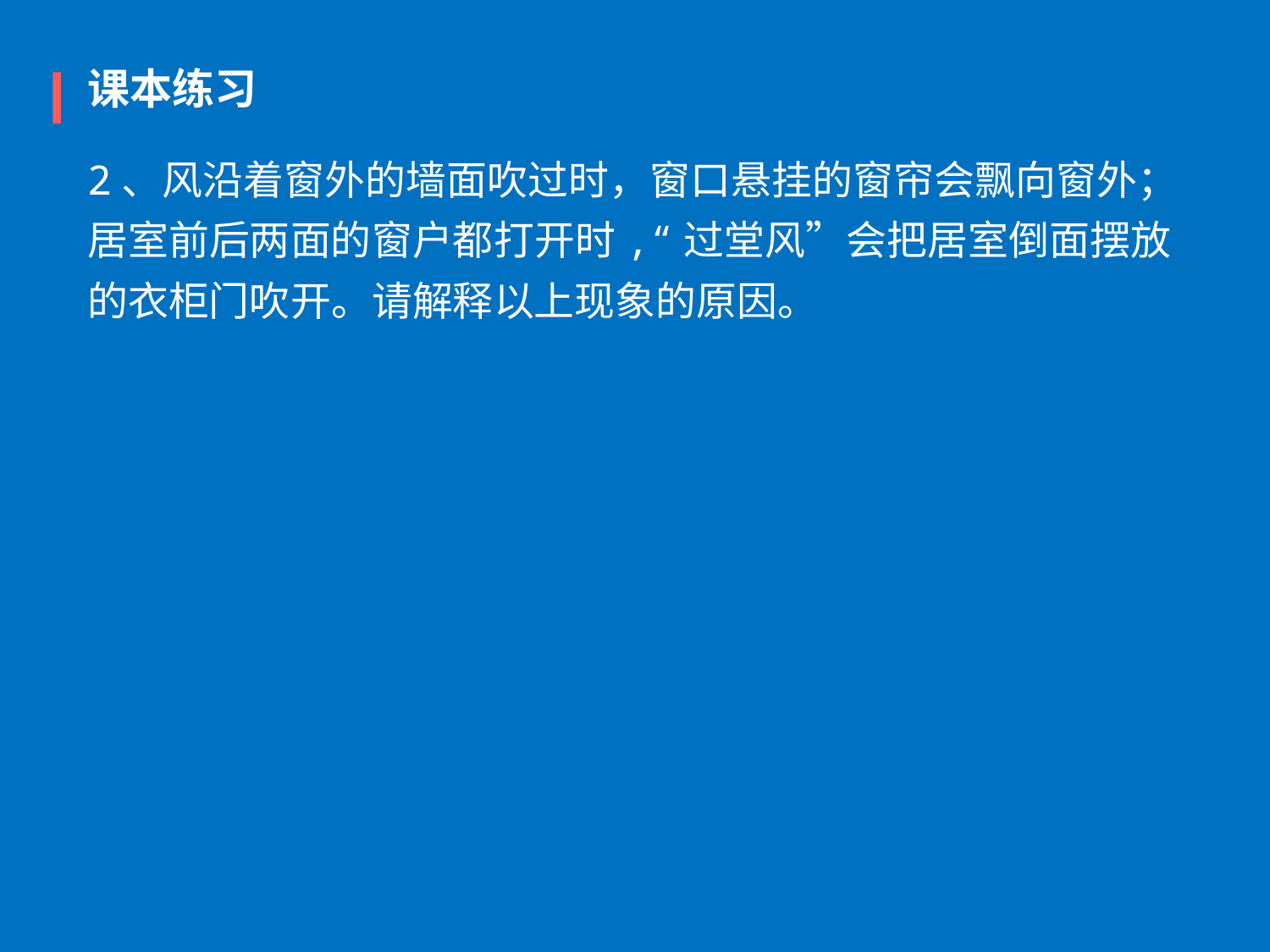

课本练习

2、风沿着窗外的墙面吹过时，窗口悬挂的窗帘会飘向窗外；居室前后两面的窗户都打开时,“过堂风”会把居室倒面摆放的衣柜门吹开。请解释以上现象的原因。